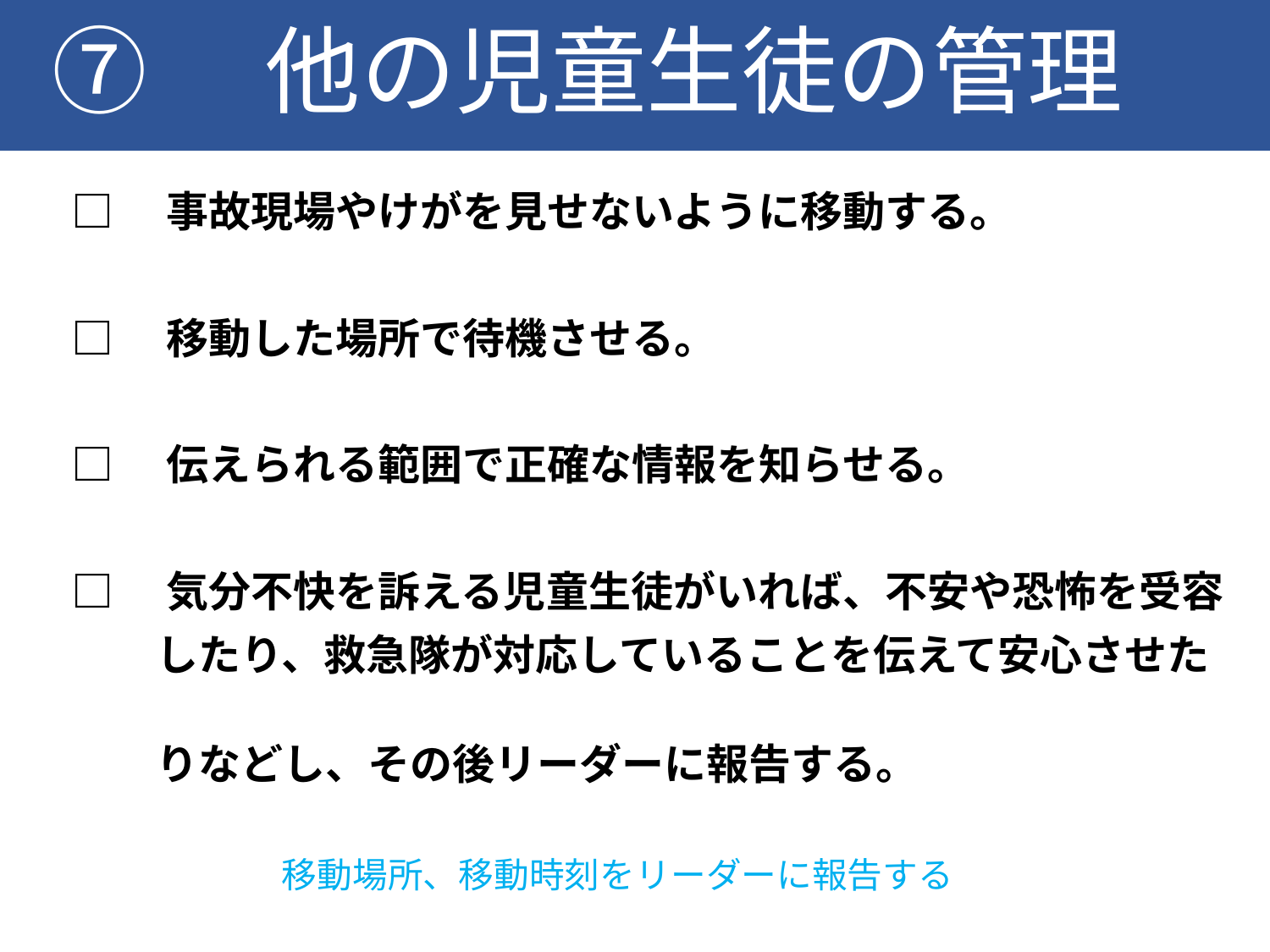

# ⑦　他の児童生徒の管理
□　事故現場やけがを見せないように移動する。

□　移動した場所で待機させる。

□　伝えられる範囲で正確な情報を知らせる。

□　気分不快を訴える児童生徒がいれば、不安や恐怖を受容
　　したり、救急隊が対応していることを伝えて安心させた
　　りなどし、その後リーダーに報告する。

移動場所、移動時刻をリーダーに報告する